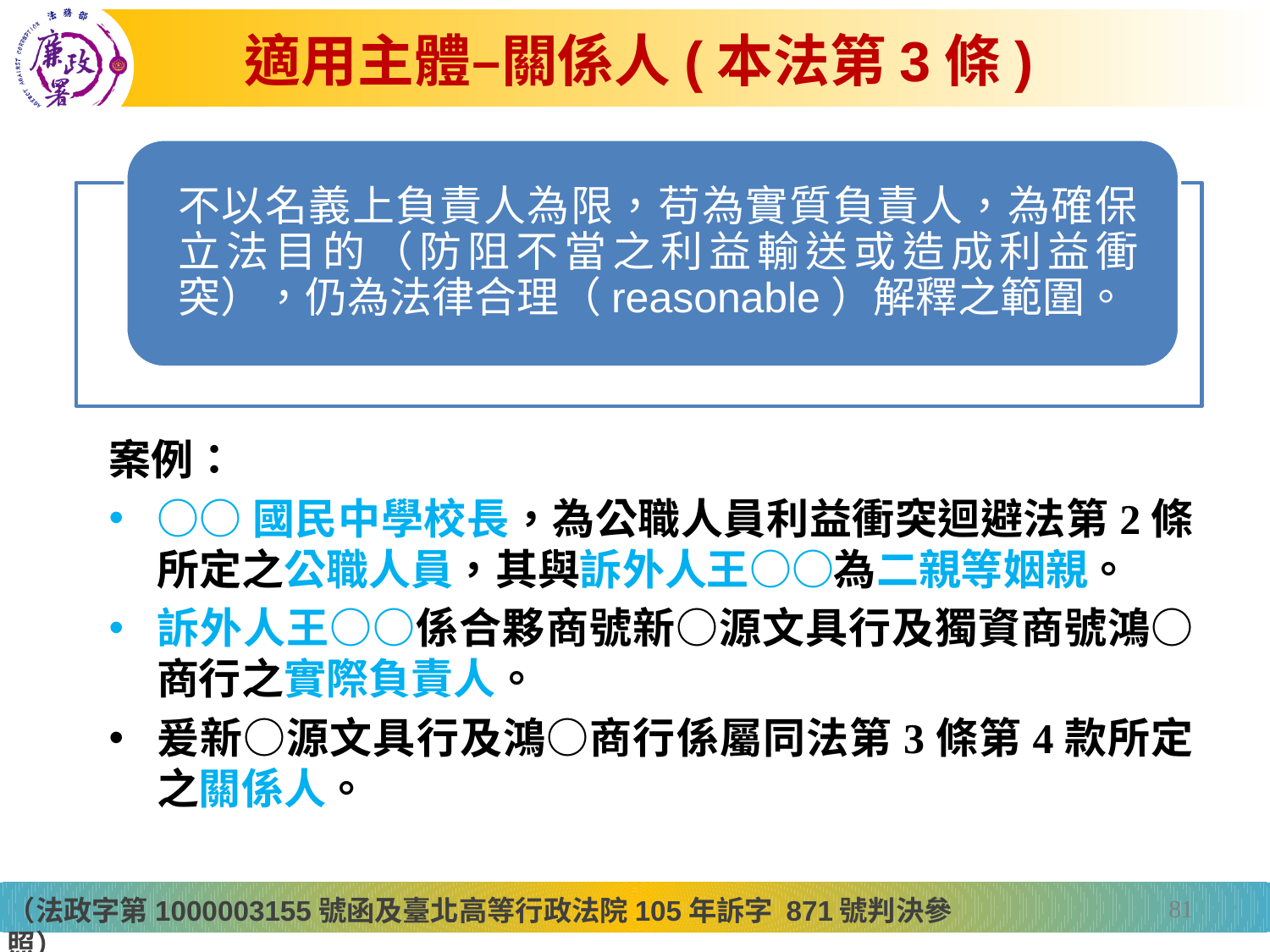

適用主體–關係人(本法第3條)
不以名義上負責人為限，苟為實質負責人，為確保立法目的（防阻不當之利益輸送或造成利益衝突），仍為法律合理（reasonable）解釋之範圍。
案例：
○○國民中學校長，為公職人員利益衝突迴避法第2條所定之公職人員，其與訴外人王○○為二親等姻親。
訴外人王○○係合夥商號新○源文具行及獨資商號鴻○商行之實際負責人。
爰新○源文具行及鴻○商行係屬同法第3條第4款所定之關係人。
81
（法政字第1000003155號函及臺北高等行政法院105年訴字 871號判決參照）